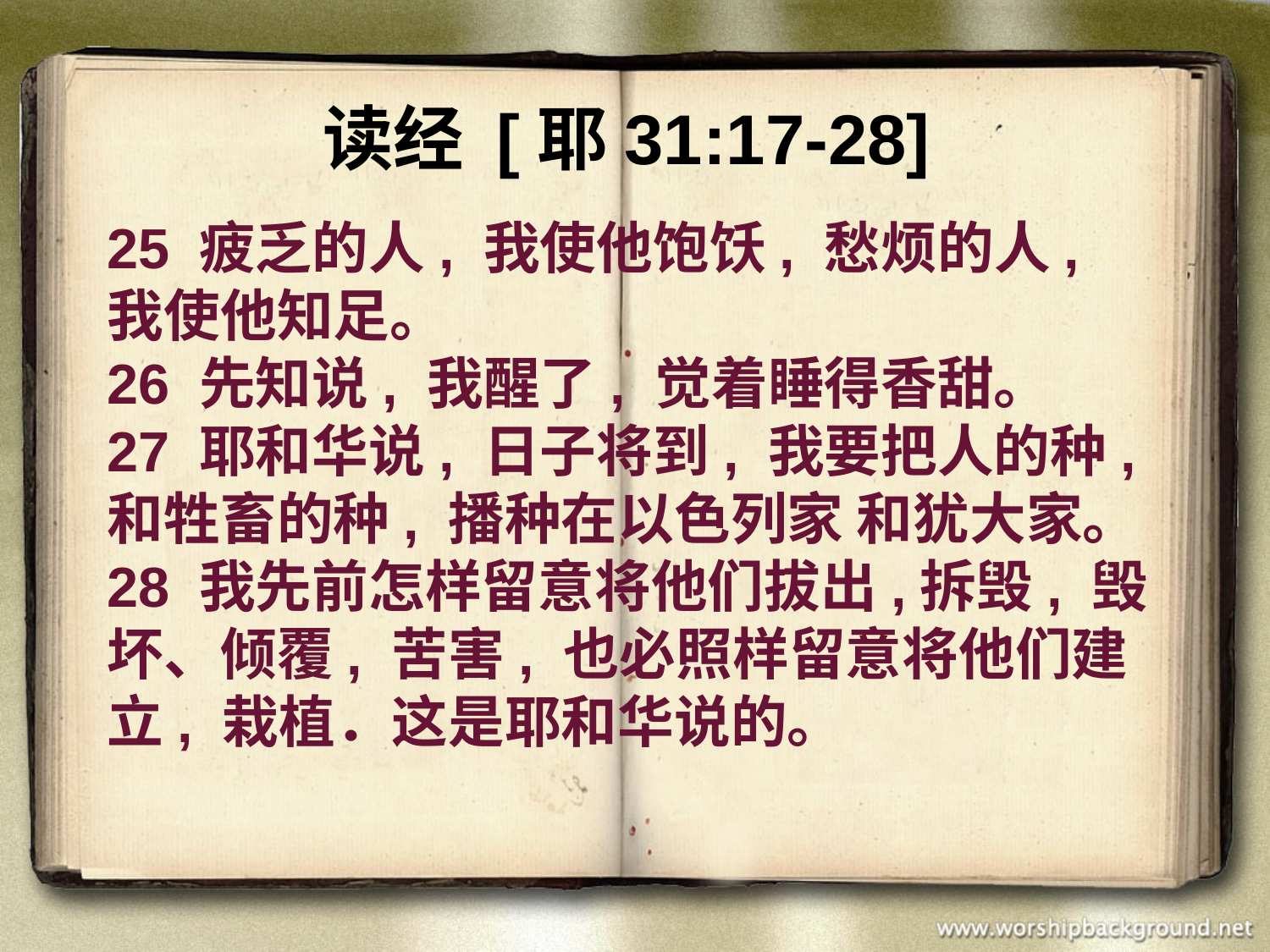

# 读经 [耶31:17-28]
25 疲乏的人, 我使他饱饫, 愁烦的人, 我使他知足。
26 先知说, 我醒了, 觉着睡得香甜。
27 耶和华说, 日子将到, 我要把人的种, 和牲畜的种, 播种在以色列家 和犹大家。
28 我先前怎样留意将他们拔出,拆毁, 毁坏、倾覆, 苦害, 也必照样留意将他们建立, 栽植．这是耶和华说的。